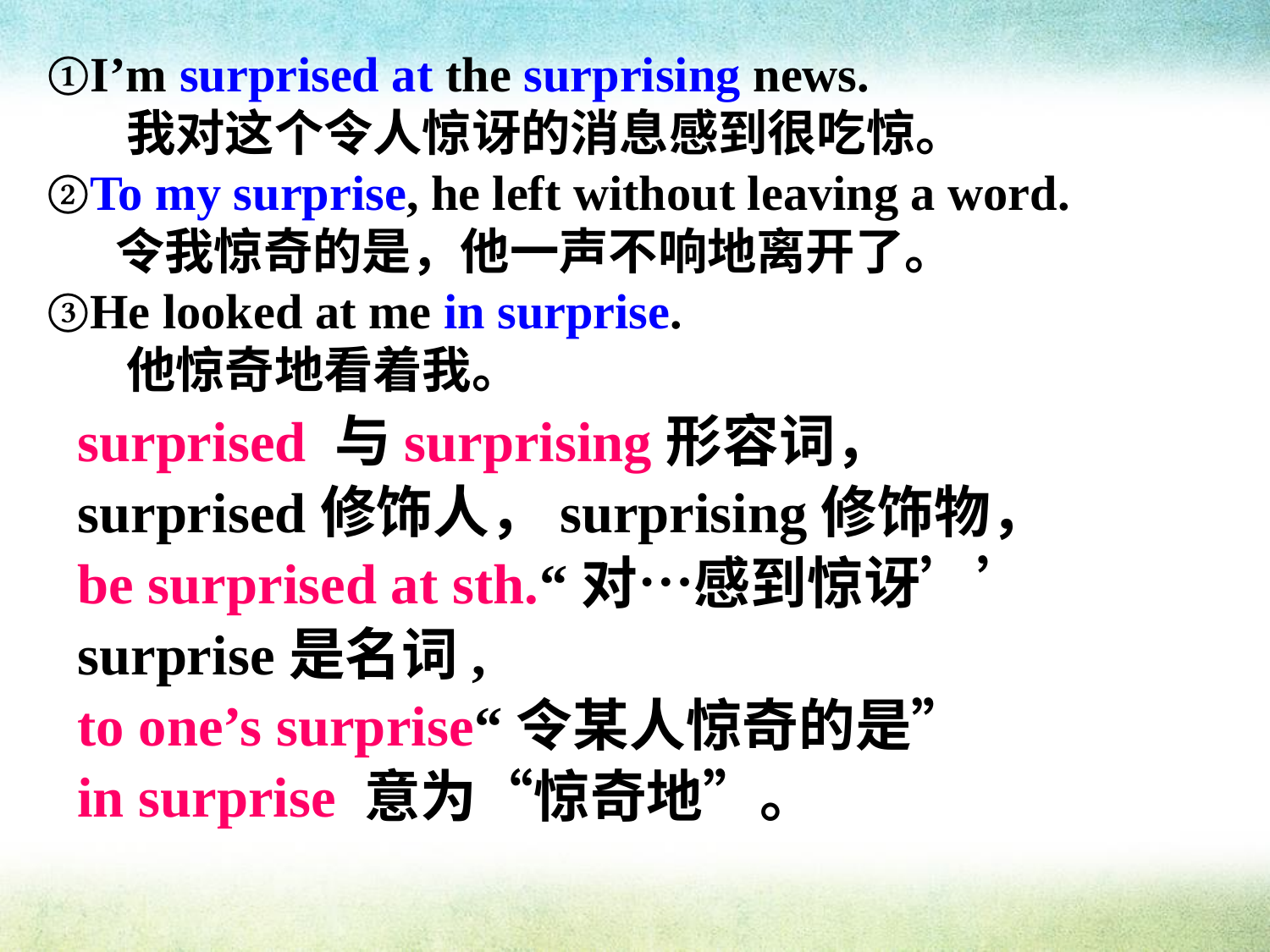

①I’m surprised at the surprising news.
      我对这个令人惊讶的消息感到很吃惊。
②To my surprise, he left without leaving a word.
     令我惊奇的是，他一声不响地离开了。
③He looked at me in surprise.
      他惊奇地看着我。
surprised 与surprising形容词，
surprised修饰人，surprising修饰物，
be surprised at sth.“对…感到惊讶’’
surprise是名词,
to one’s surprise“令某人惊奇的是”
in surprise 意为“惊奇地”。